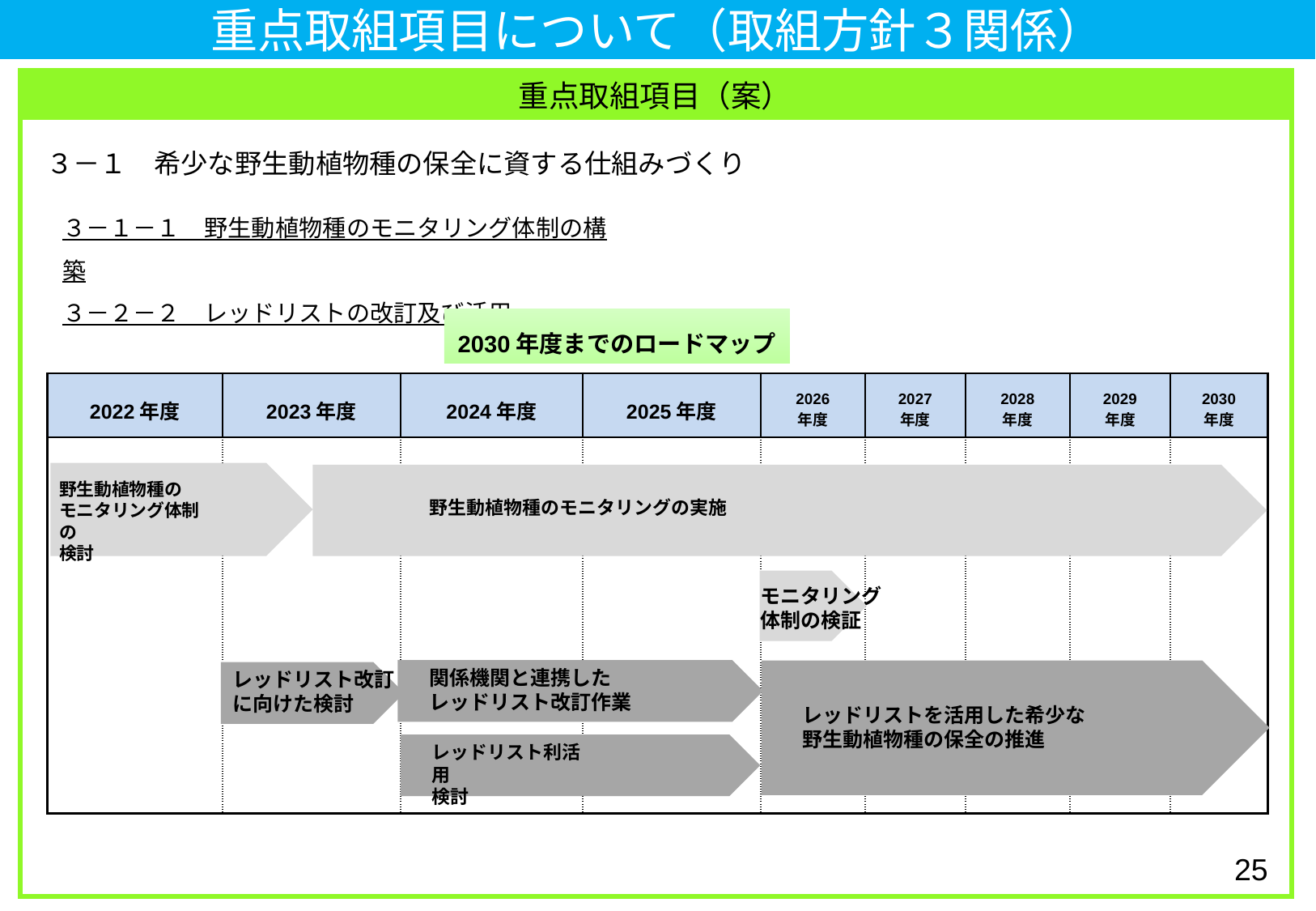

重点取組項目について（取組方針３関係）
重点取組項目（案）

３－１　希少な野生動植物種の保全に資する仕組みづくり
３－１－１　野生動植物種のモニタリング体制の構築
３－２－２　レッドリストの改訂及び活用
2030年度までのロードマップ
| 2022年度 | 2023年度 | 2024年度 | 2025年度 | 2026 年度 | 2027 年度 | 2028 年度 | 2029 年度 | 2030 年度 |
| --- | --- | --- | --- | --- | --- | --- | --- | --- |
|  |  |  |  |  |  |  |  |  |

野生動植物種の
モニタリング体制の
検討
野生動植物種のモニタリングの実施

モニタリング
体制の検証
関係機関と連携した
レッドリスト改訂作業

レッドリスト改訂
に向けた検討

レッドリストを活用した希少な
野生動植物種の保全の推進

レッドリスト利活用
検討
25